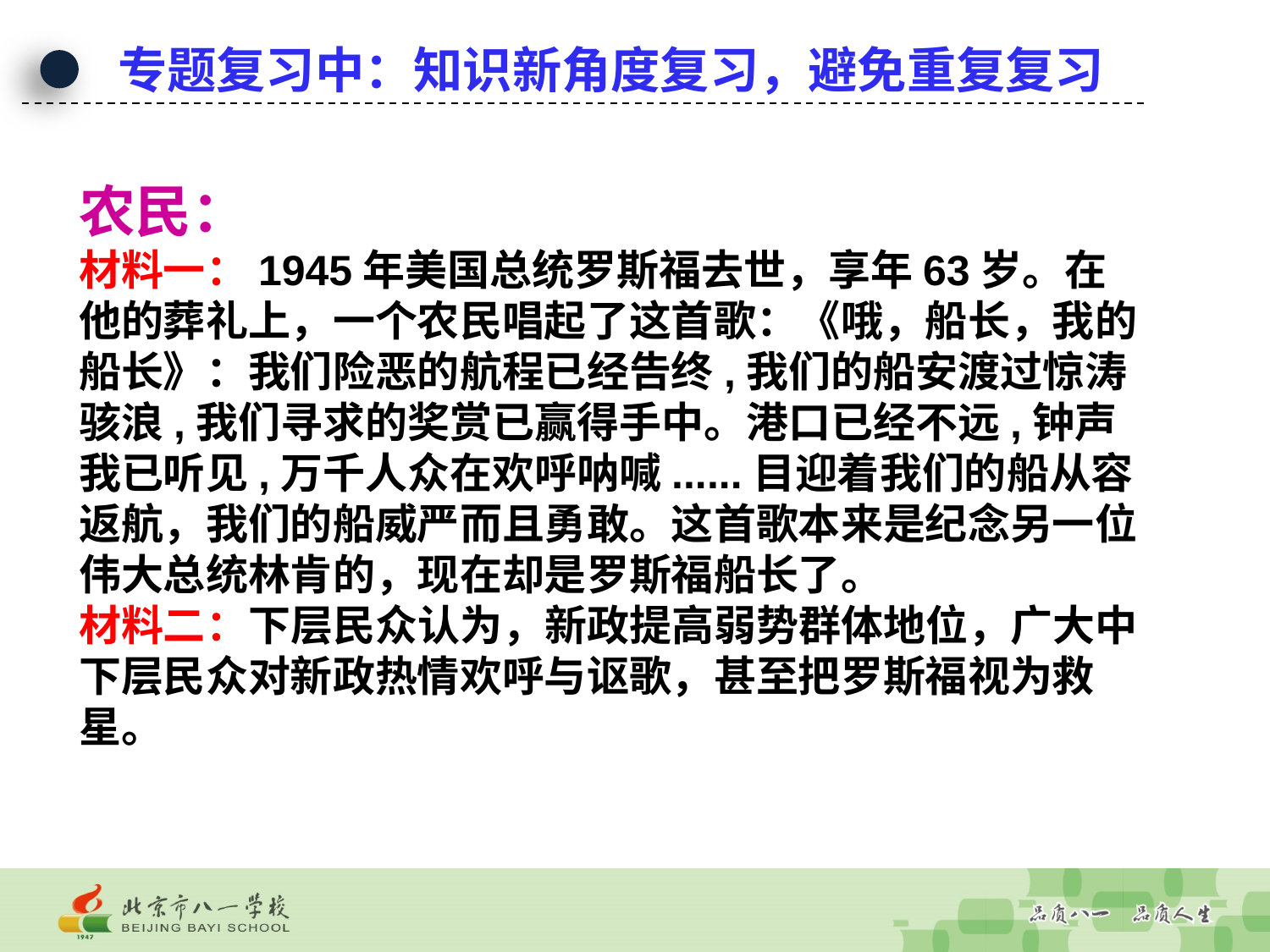

专题复习中：知识新角度复习，避免重复复习

农民：
材料一：1945年美国总统罗斯福去世，享年63岁。在他的葬礼上，一个农民唱起了这首歌：《哦，船长，我的船长》：我们险恶的航程已经告终,我们的船安渡过惊涛骇浪,我们寻求的奖赏已赢得手中。港口已经不远,钟声我已听见,万千人众在欢呼呐喊......目迎着我们的船从容返航，我们的船威严而且勇敢。这首歌本来是纪念另一位伟大总统林肯的，现在却是罗斯福船长了。
材料二：下层民众认为，新政提高弱势群体地位，广大中下层民众对新政热情欢呼与讴歌，甚至把罗斯福视为救星。